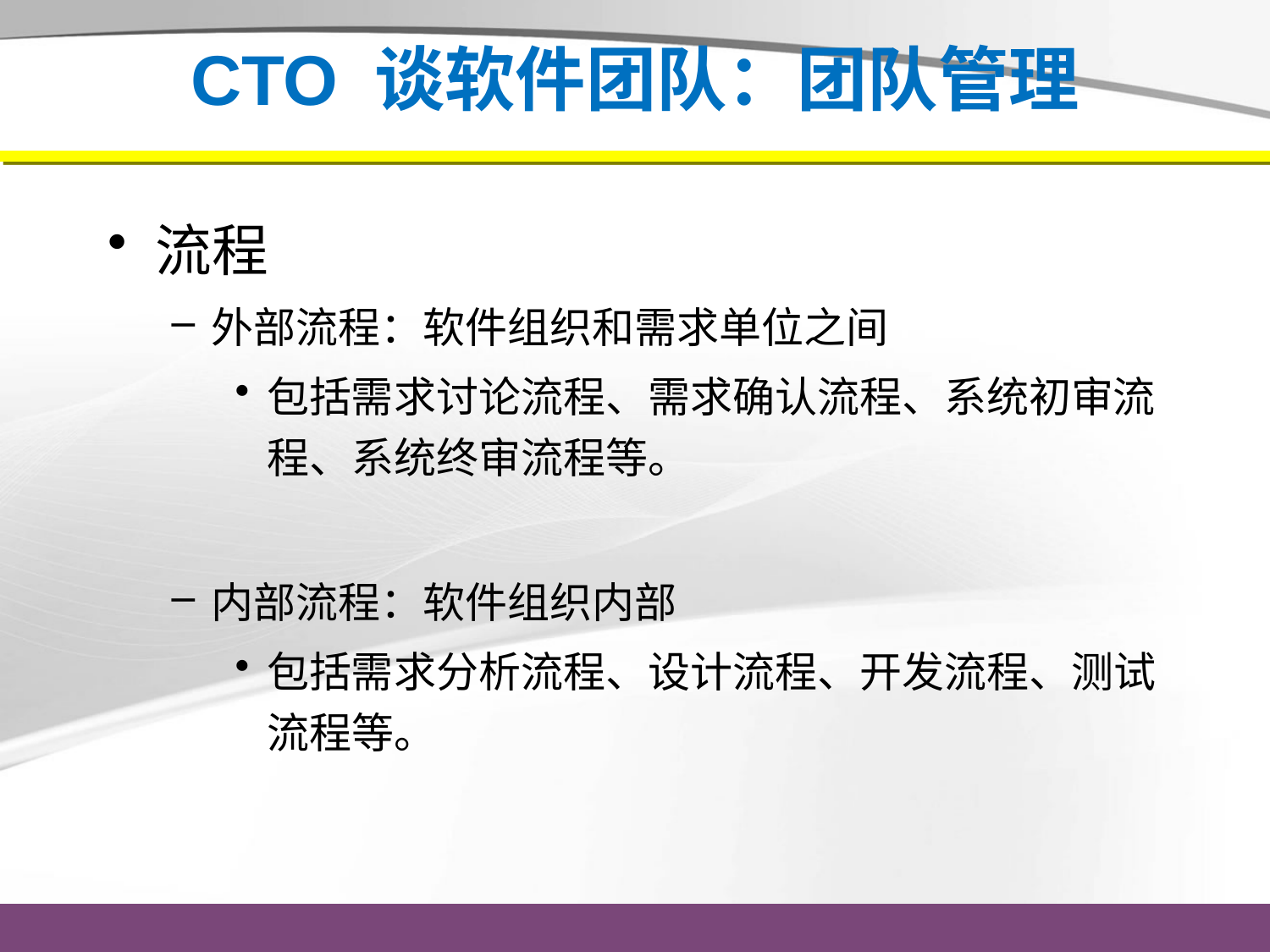

# CTO 谈软件团队：团队管理
流程
外部流程：软件组织和需求单位之间
包括需求讨论流程、需求确认流程、系统初审流程、系统终审流程等。

内部流程：软件组织内部
包括需求分析流程、设计流程、开发流程、测试流程等。